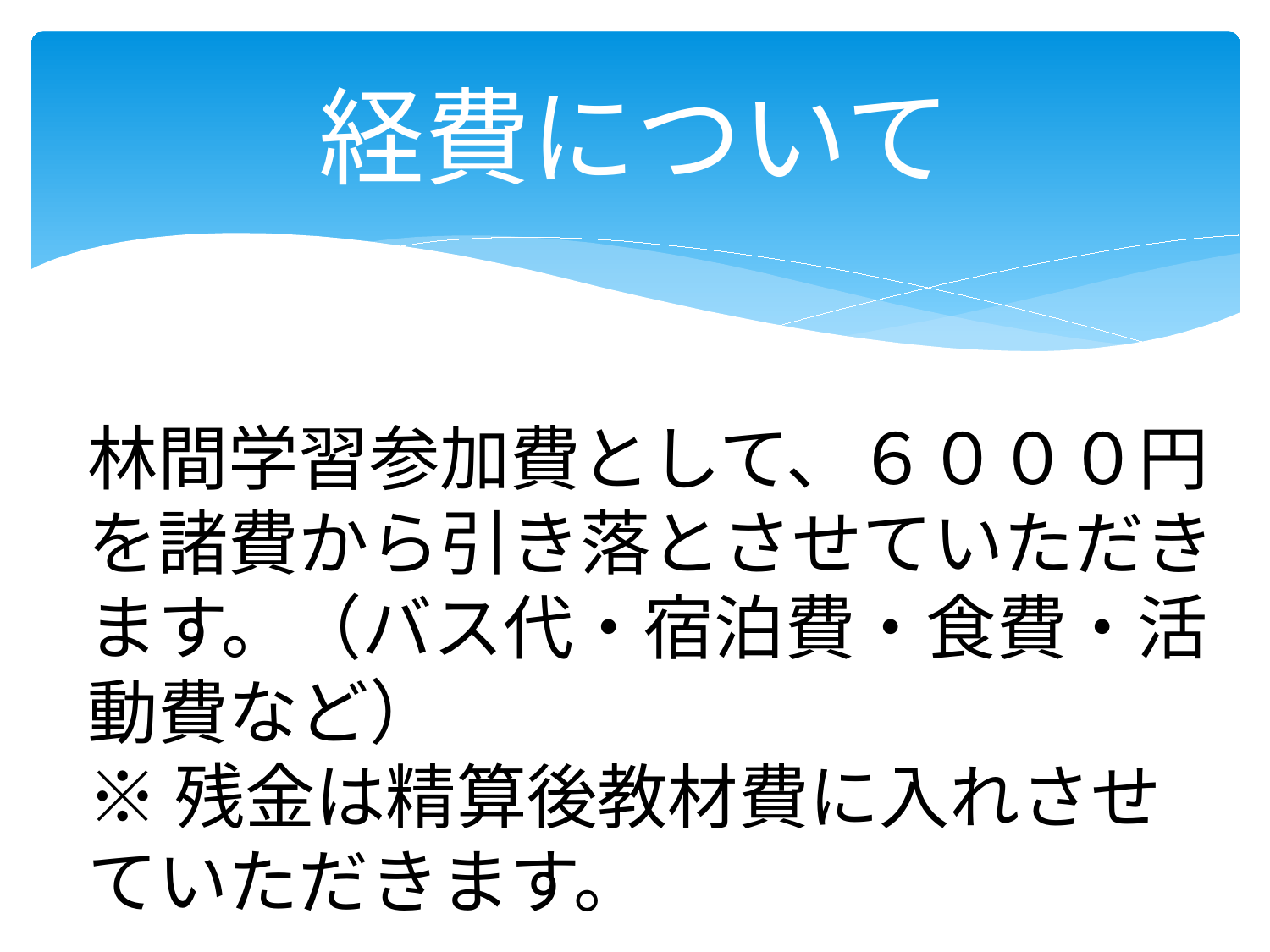

# 経費について

林間学習参加費として、６０００円を諸費から引き落とさせていただきます。（バス代・宿泊費・食費・活動費など）
※残金は精算後教材費に入れさせていただきます。